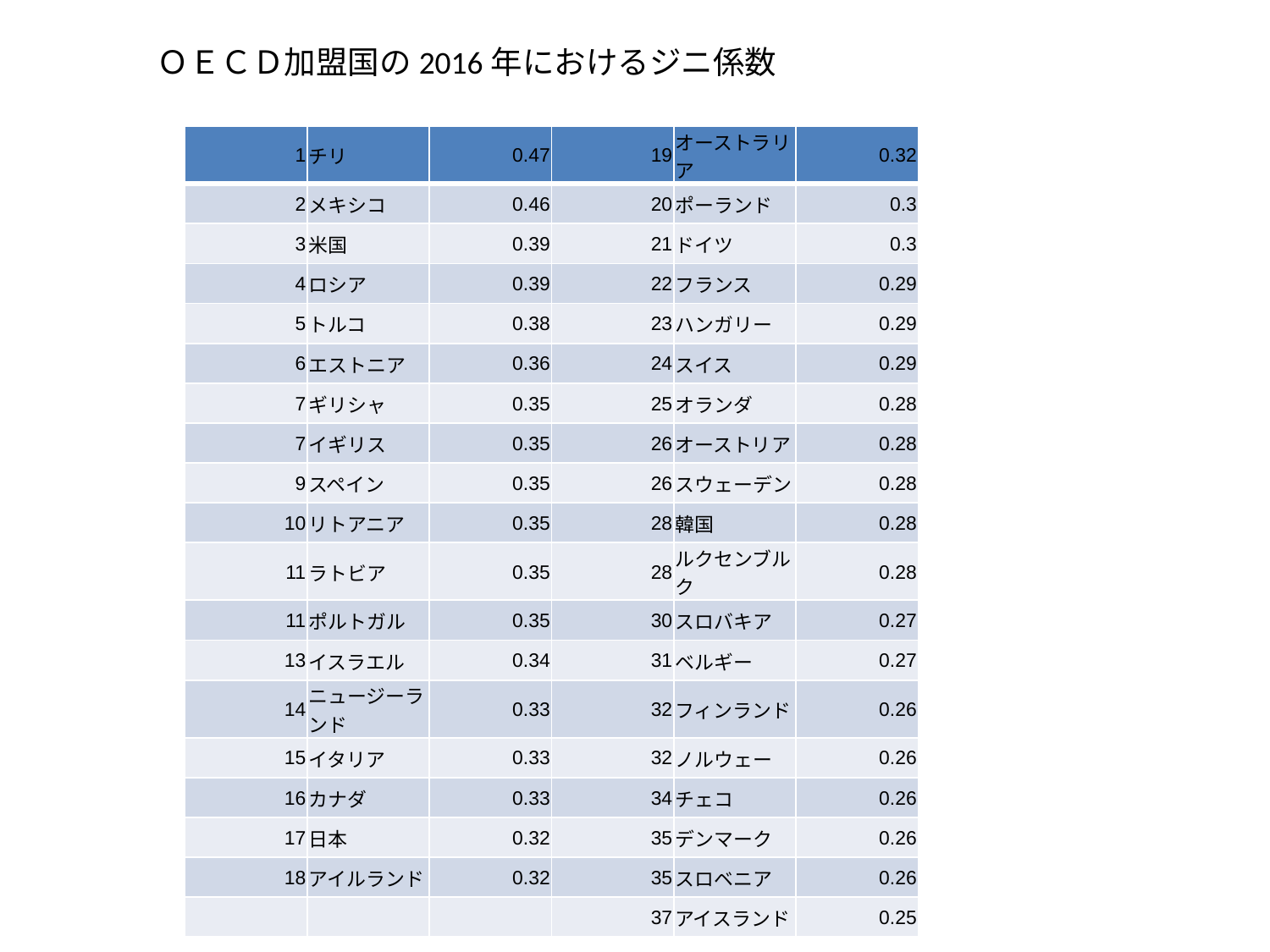

ＯＥＣＤ加盟国の2016年におけるジニ係数
| 1 | チリ | 0.47 | 19 | オーストラリア | 0.32 |
| --- | --- | --- | --- | --- | --- |
| 2 | メキシコ | 0.46 | 20 | ポーランド | 0.3 |
| 3 | 米国 | 0.39 | 21 | ドイツ | 0.3 |
| 4 | ロシア | 0.39 | 22 | フランス | 0.29 |
| 5 | トルコ | 0.38 | 23 | ハンガリー | 0.29 |
| 6 | エストニア | 0.36 | 24 | スイス | 0.29 |
| 7 | ギリシャ | 0.35 | 25 | オランダ | 0.28 |
| 7 | イギリス | 0.35 | 26 | オーストリア | 0.28 |
| 9 | スペイン | 0.35 | 26 | スウェーデン | 0.28 |
| 10 | リトアニア | 0.35 | 28 | 韓国 | 0.28 |
| 11 | ラトビア | 0.35 | 28 | ルクセンブルク | 0.28 |
| 11 | ポルトガル | 0.35 | 30 | スロバキア | 0.27 |
| 13 | イスラエル | 0.34 | 31 | ベルギー | 0.27 |
| 14 | ニュージーランド | 0.33 | 32 | フィンランド | 0.26 |
| 15 | イタリア | 0.33 | 32 | ノルウェー | 0.26 |
| 16 | カナダ | 0.33 | 34 | チェコ | 0.26 |
| 17 | 日本 | 0.32 | 35 | デンマーク | 0.26 |
| 18 | アイルランド | 0.32 | 35 | スロベニア | 0.26 |
|  |  |  | 37 | アイスランド | 0.25 |